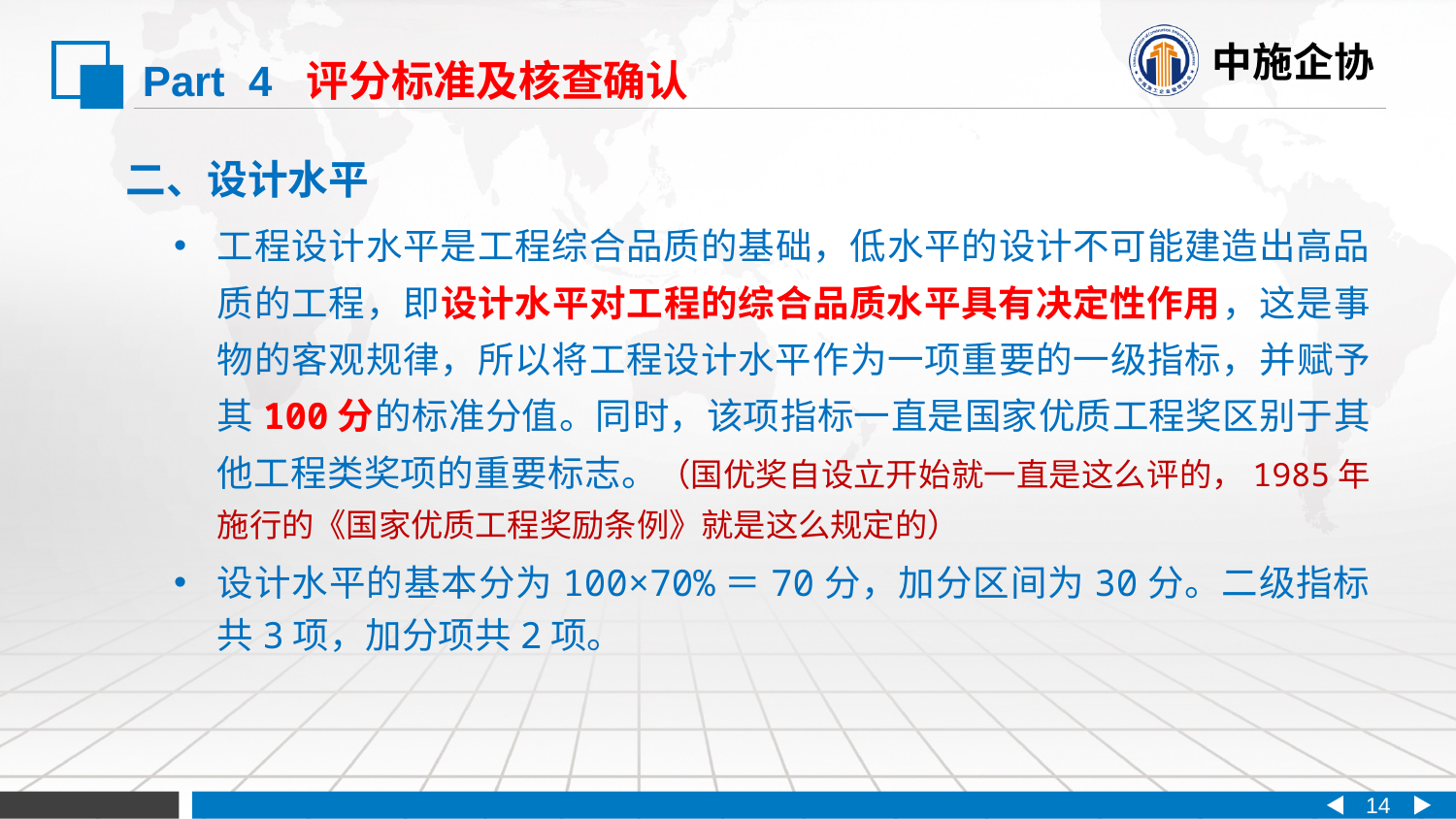

Part  4  评分标准及核查确认
   二、设计水平
工程设计水平是工程综合品质的基础，低水平的设计不可能建造出高品质的工程，即设计水平对工程的综合品质水平具有决定性作用，这是事物的客观规律，所以将工程设计水平作为一项重要的一级指标，并赋予其100分的标准分值。同时，该项指标一直是国家优质工程奖区别于其他工程类奖项的重要标志。（国优奖自设立开始就一直是这么评的，1985年施行的《国家优质工程奖励条例》就是这么规定的）
设计水平的基本分为100×70%＝70分，加分区间为30分。二级指标共3项，加分项共2项。